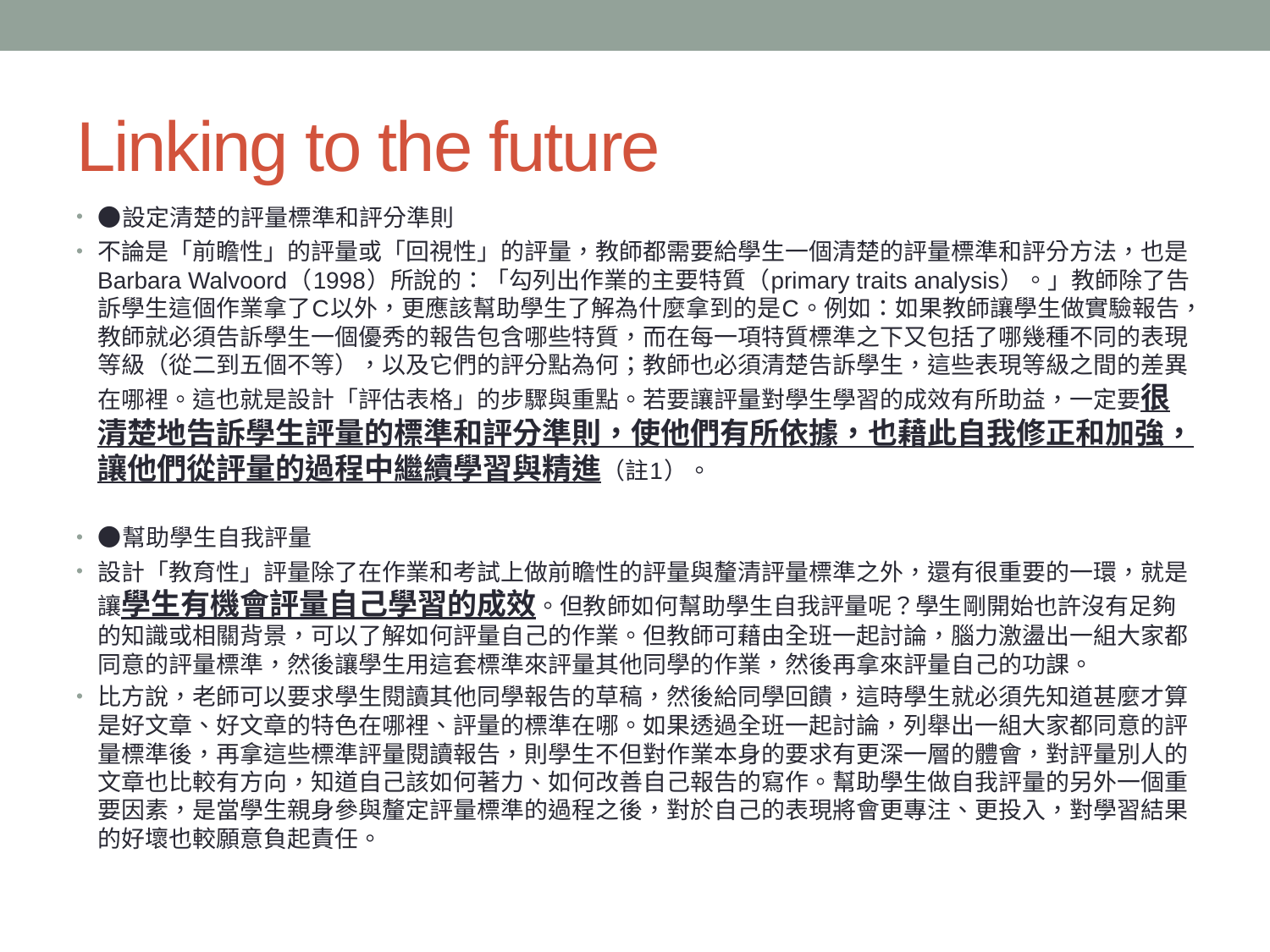

# Linking to the future
●設定清楚的評量標準和評分準則
不論是「前瞻性」的評量或「回視性」的評量，教師都需要給學生一個清楚的評量標準和評分方法，也是Barbara Walvoord（1998）所說的：「勾列出作業的主要特質（primary traits analysis）。」教師除了告訴學生這個作業拿了C以外，更應該幫助學生了解為什麼拿到的是C。例如：如果教師讓學生做實驗報告，教師就必須告訴學生一個優秀的報告包含哪些特質，而在每一項特質標準之下又包括了哪幾種不同的表現等級（從二到五個不等），以及它們的評分點為何；教師也必須清楚告訴學生，這些表現等級之間的差異在哪裡。這也就是設計「評估表格」的步驟與重點。若要讓評量對學生學習的成效有所助益，一定要很清楚地告訴學生評量的標準和評分準則，使他們有所依據，也藉此自我修正和加強，讓他們從評量的過程中繼續學習與精進（註1）。

●幫助學生自我評量
設計「教育性」評量除了在作業和考試上做前瞻性的評量與釐清評量標準之外，還有很重要的一環，就是讓學生有機會評量自己學習的成效。但教師如何幫助學生自我評量呢？學生剛開始也許沒有足夠的知識或相關背景，可以了解如何評量自己的作業。但教師可藉由全班一起討論，腦力激盪出一組大家都同意的評量標準，然後讓學生用這套標準來評量其他同學的作業，然後再拿來評量自己的功課。
比方說，老師可以要求學生閱讀其他同學報告的草稿，然後給同學回饋，這時學生就必須先知道甚麼才算是好文章、好文章的特色在哪裡、評量的標準在哪。如果透過全班一起討論，列舉出一組大家都同意的評量標準後，再拿這些標準評量閱讀報告，則學生不但對作業本身的要求有更深一層的體會，對評量別人的文章也比較有方向，知道自己該如何著力、如何改善自己報告的寫作。幫助學生做自我評量的另外一個重要因素，是當學生親身參與釐定評量標準的過程之後，對於自己的表現將會更專注、更投入，對學習結果的好壞也較願意負起責任。